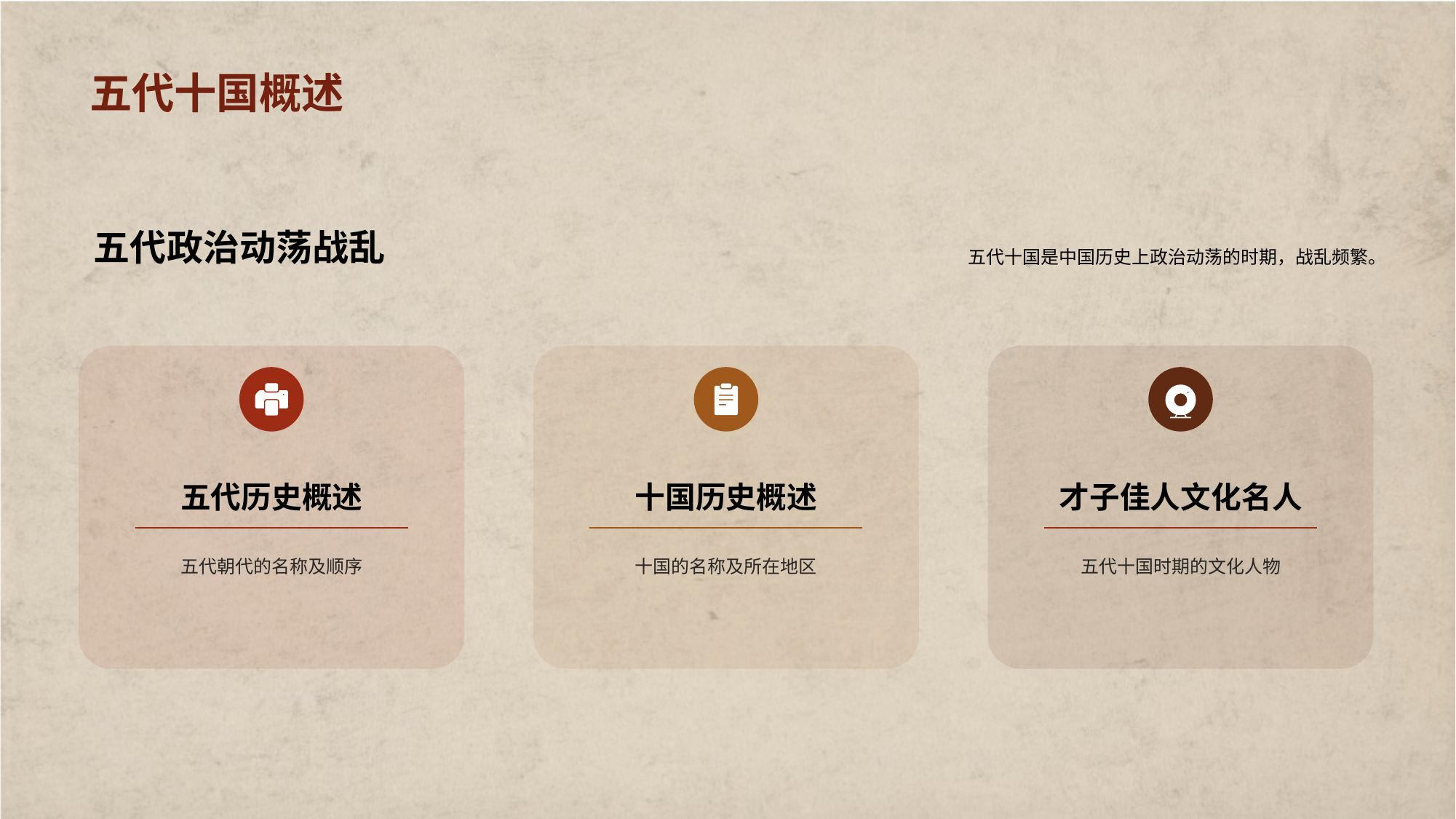

# 五代十国概述
五代政治动荡战乱
五代十国是中国历史上政治动荡的时期，战乱频繁。

五代历史概述
五代朝代的名称及顺序

十国历史概述
十国的名称及所在地区

才子佳人文化名人
五代十国时期的文化人物